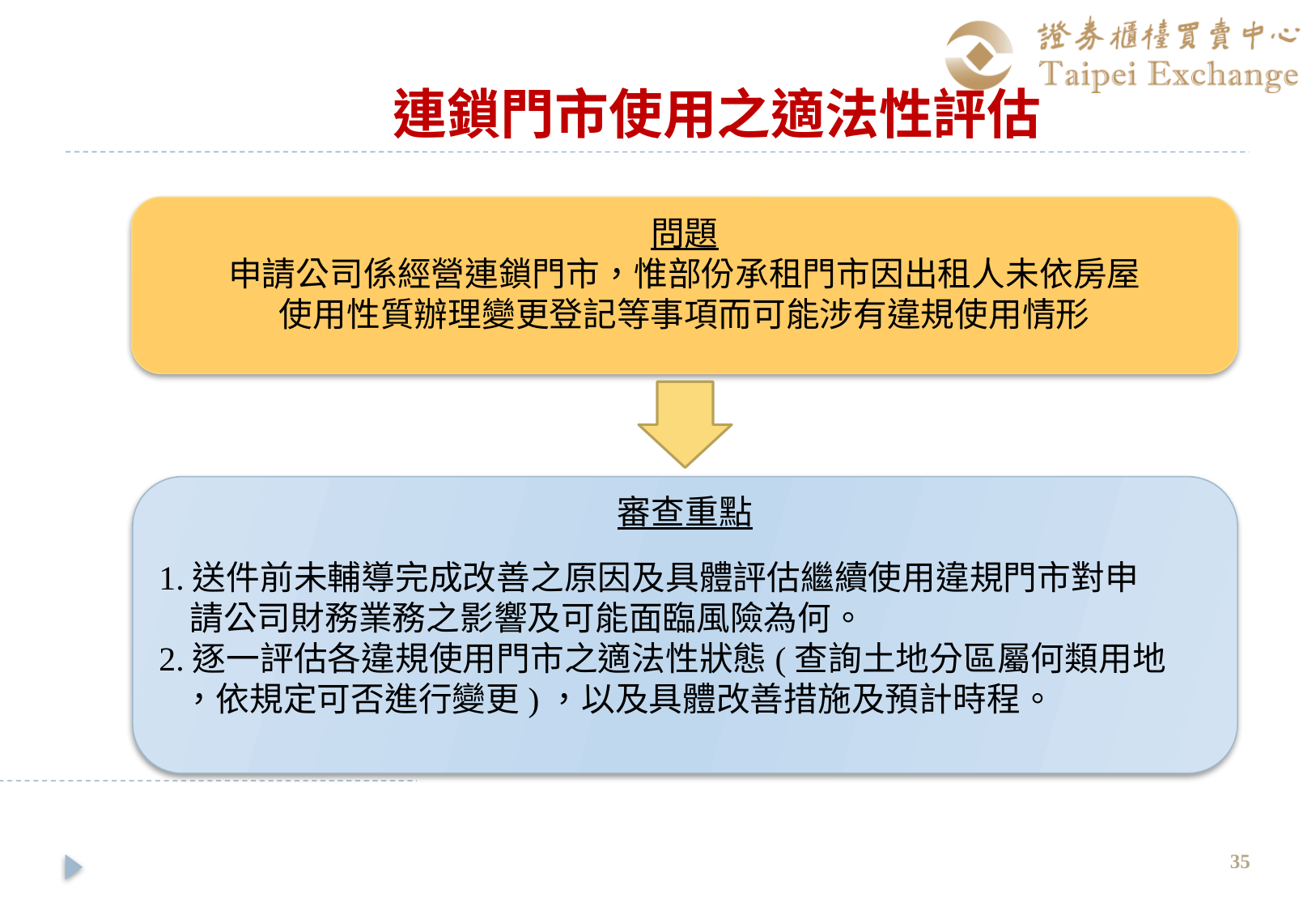

# 連鎖門市使用之適法性評估
問題
申請公司係經營連鎖門市，惟部份承租門市因出租人未依房屋
使用性質辦理變更登記等事項而可能涉有違規使用情形

審查重點

1.送件前未輔導完成改善之原因及具體評估繼續使用違規門市對申
   請公司財務業務之影響及可能面臨風險為何。
2.逐一評估各違規使用門市之適法性狀態(查詢土地分區屬何類用地
  ，依規定可否進行變更)，以及具體改善措施及預計時程。

35